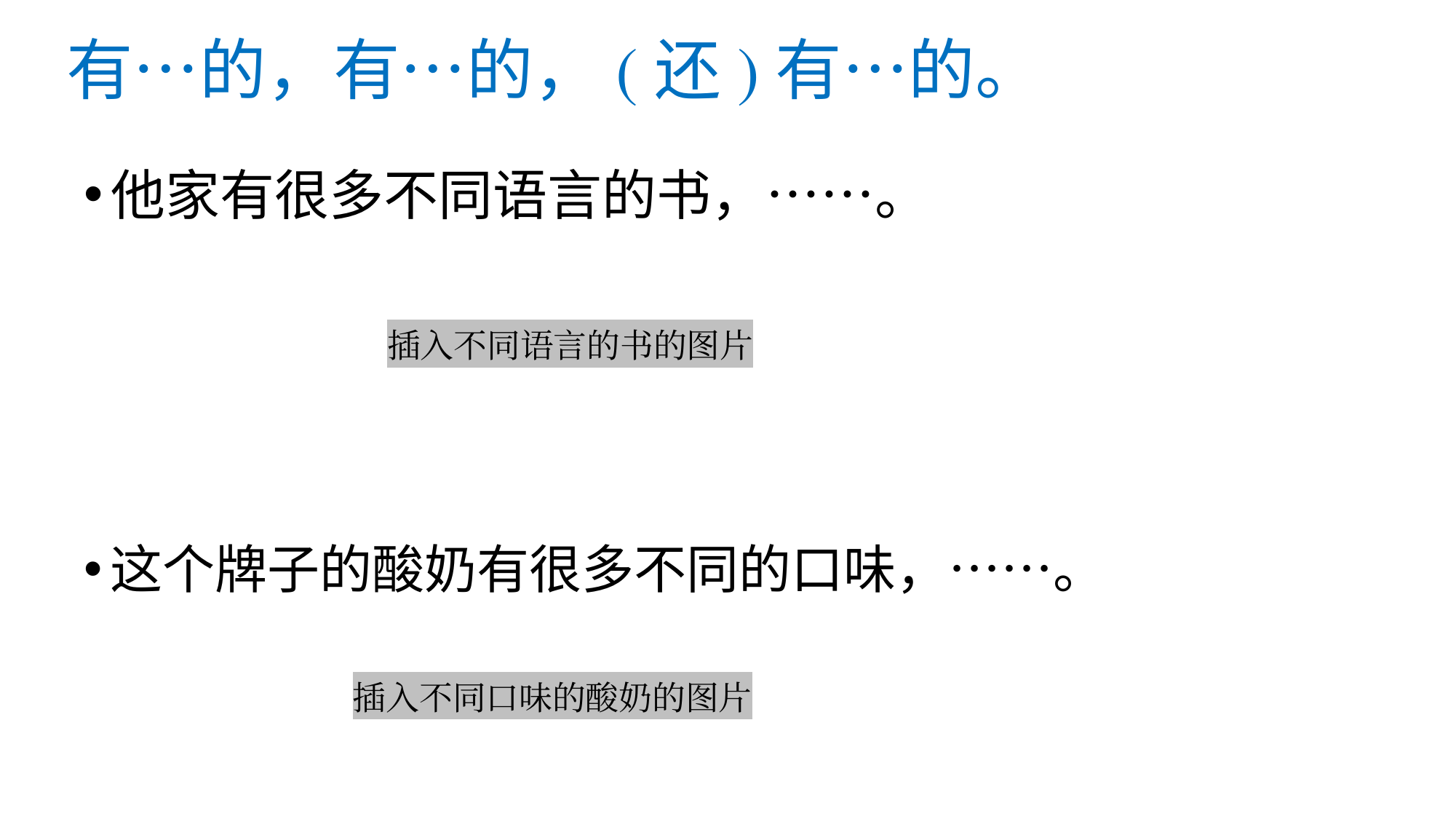

# 有…的，有…的，(还)有…的。
他家有很多不同语言的书，……。
插入不同语言的书的图片
这个牌子的酸奶有很多不同的口味，……。
插入不同口味的酸奶的图片